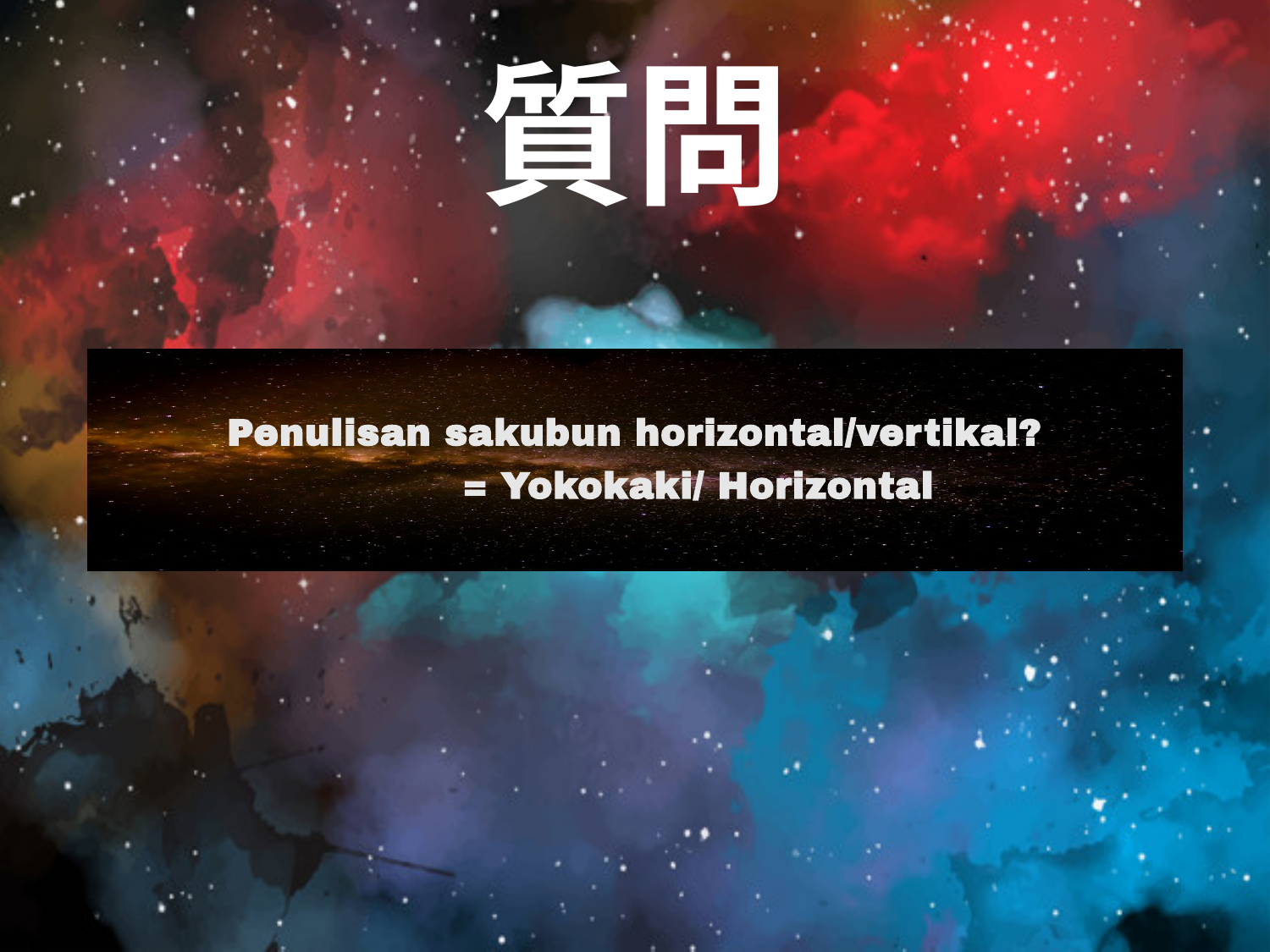

# 質問

Penulisan sakubun horizontal/vertikal?
	= Yokokaki/ Horizontal